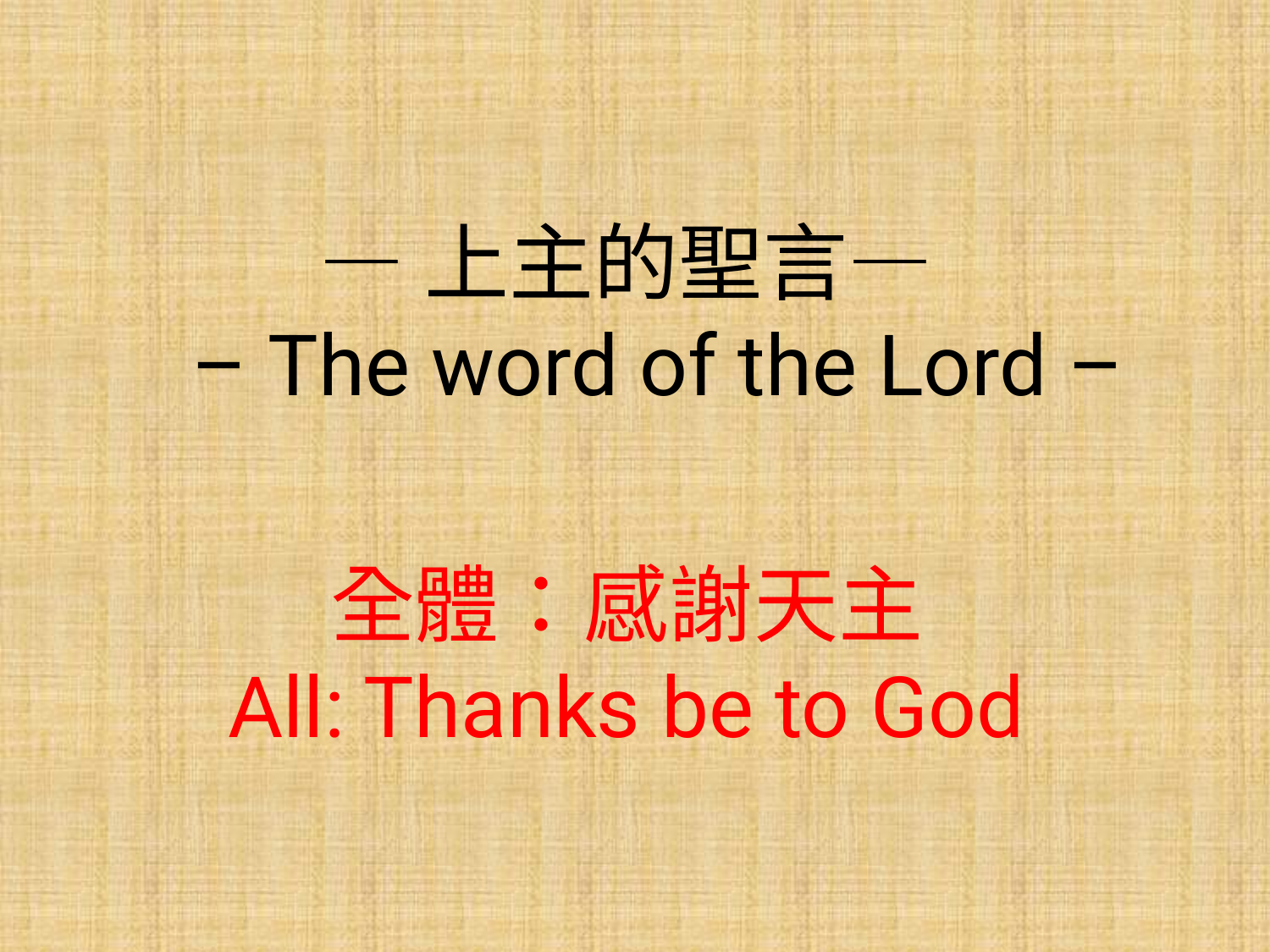

—上主的聖言—
– The word of the Lord –

全體：感謝天主
All: Thanks be to God